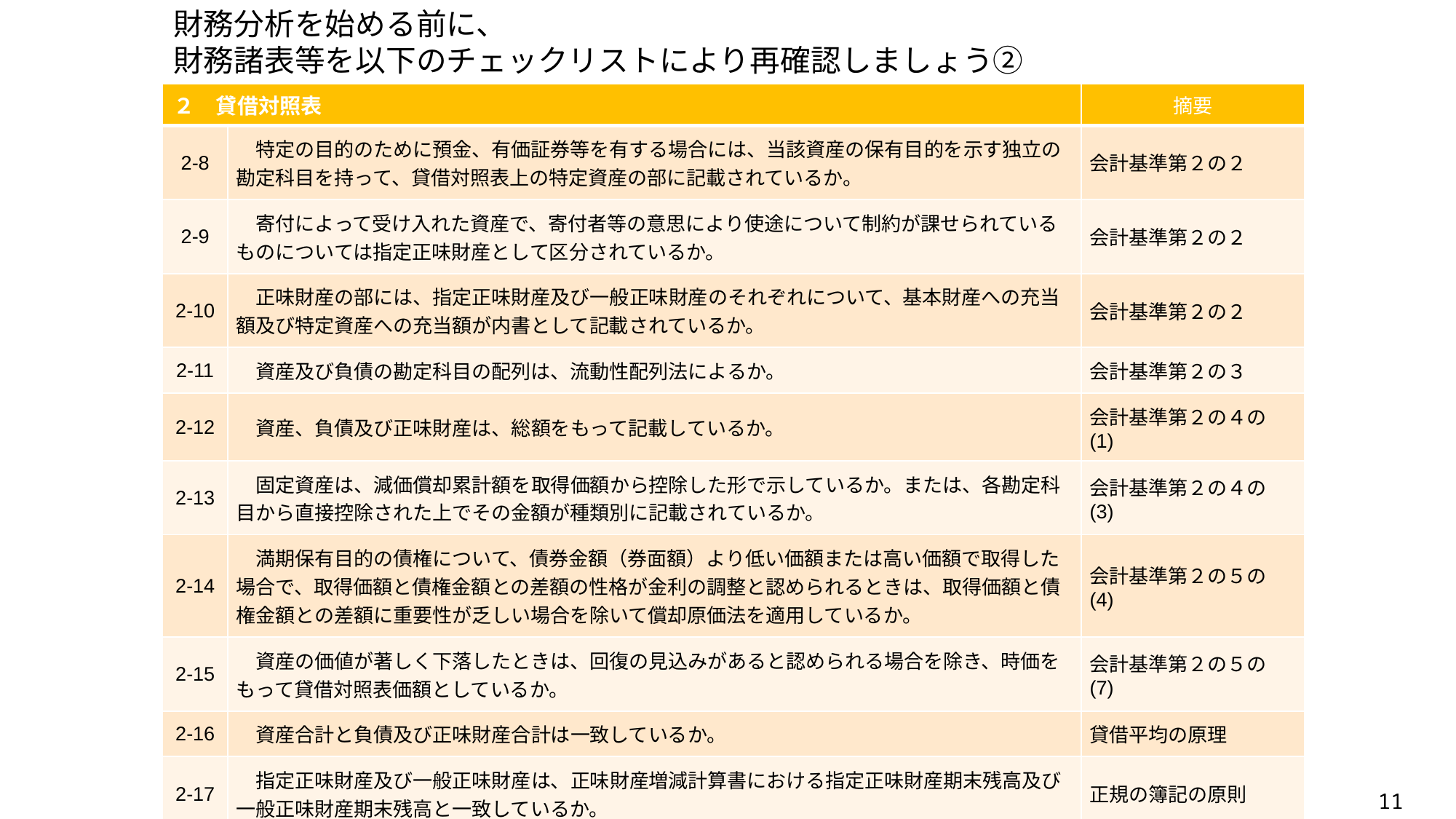

財務分析を始める前に、
財務諸表等を以下のチェックリストにより再確認しましょう②
| ２　貸借対照表 | 内　　容 | 摘要 |
| --- | --- | --- |
| 2-8 | 特定の目的のために預金、有価証券等を有する場合には、当該資産の保有目的を示す独立の勘定科目を持って、貸借対照表上の特定資産の部に記載されているか。 | 会計基準第２の２ |
| 2-9 | 寄付によって受け入れた資産で、寄付者等の意思により使途について制約が課せられているものについては指定正味財産として区分されているか。 | 会計基準第２の２ |
| 2-10 | 正味財産の部には、指定正味財産及び一般正味財産のそれぞれについて、基本財産への充当額及び特定資産への充当額が内書として記載されているか。 | 会計基準第２の２ |
| 2-11 | 資産及び負債の勘定科目の配列は、流動性配列法によるか。 | 会計基準第２の３ |
| 2-12 | 資産、負債及び正味財産は、総額をもって記載しているか。 | 会計基準第２の４の(1) |
| 2-13 | 固定資産は、減価償却累計額を取得価額から控除した形で示しているか。または、各勘定科目から直接控除された上でその金額が種類別に記載されているか。 | 会計基準第２の４の(3) |
| 2-14 | 満期保有目的の債権について、債券金額（券面額）より低い価額または高い価額で取得した場合で、取得価額と債権金額との差額の性格が金利の調整と認められるときは、取得価額と債権金額との差額に重要性が乏しい場合を除いて償却原価法を適用しているか。 | 会計基準第２の５の(4) |
| 2-15 | 資産の価値が著しく下落したときは、回復の見込みがあると認められる場合を除き、時価をもって貸借対照表価額としているか。 | 会計基準第２の５の(7) |
| 2-16 | 資産合計と負債及び正味財産合計は一致しているか。 | 貸借平均の原理 |
| 2-17 | 指定正味財産及び一般正味財産は、正味財産増減計算書における指定正味財産期末残高及び一般正味財産期末残高と一致しているか。 | 正規の簿記の原則 |
| 2-18 | 収支決算書に対する注記の資金の範囲に基づき、例えば、「資金の範囲には、現金及び預金のほか、その他未収金、立替金、未払金、預り金を含めている。」とした場合、貸借対照表の現金及び預金の額を調整（未収金、立替金、未払金、預り金等の加減）した時、収支決算書の次年度繰越金の額と一致するか。 | 正規の簿記の原則 |
11